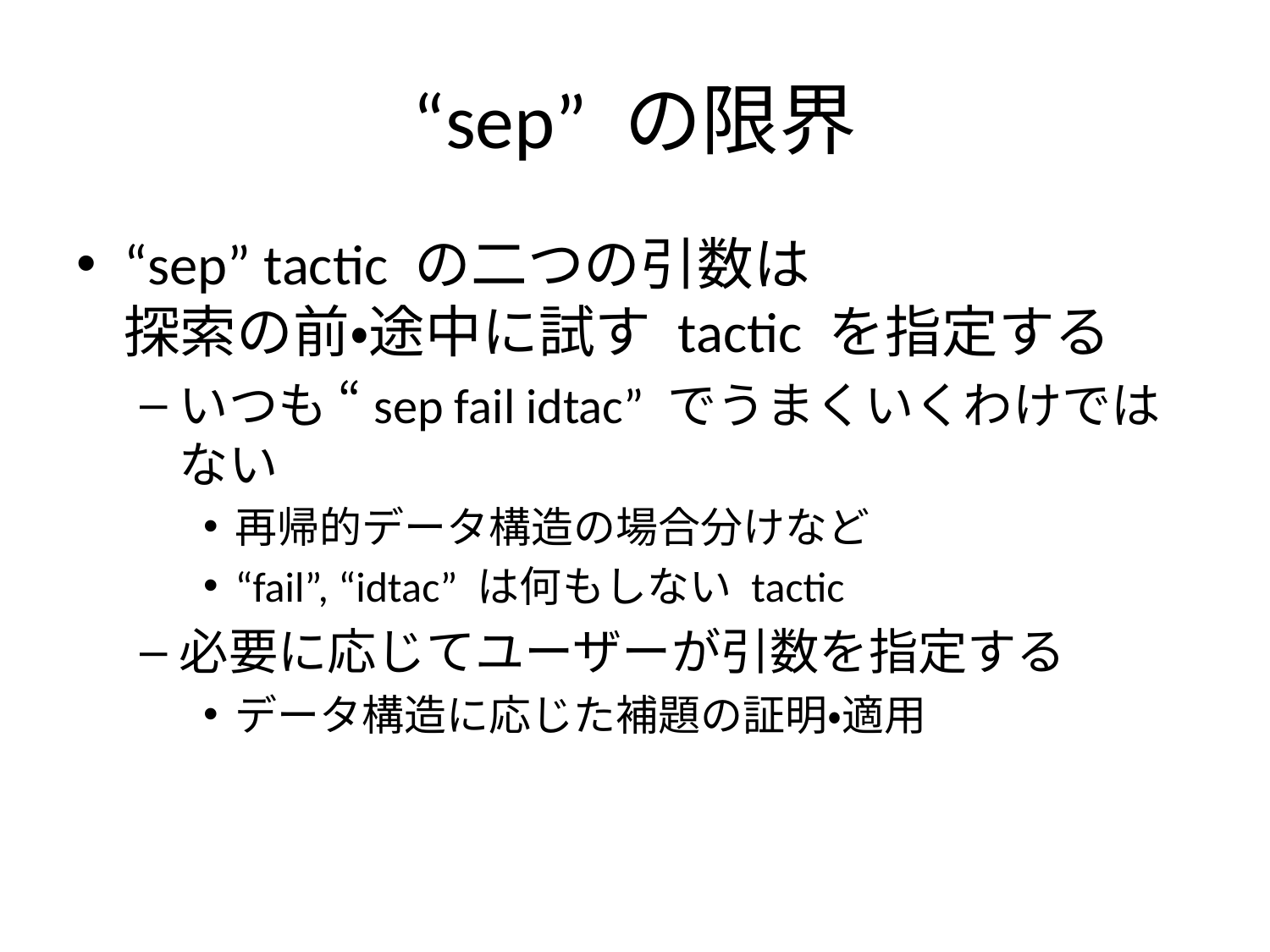

# “sep” の限界
“sep” tactic の二つの引数は
探索の前・途中に試す tactic を指定する
いつも “sep fail idtac” でうまくいくわけではない
再帰的データ構造の場合分けなど
“fail”, “idtac” は何もしない tactic
必要に応じてユーザーが引数を指定する
データ構造に応じた補題の証明・適用